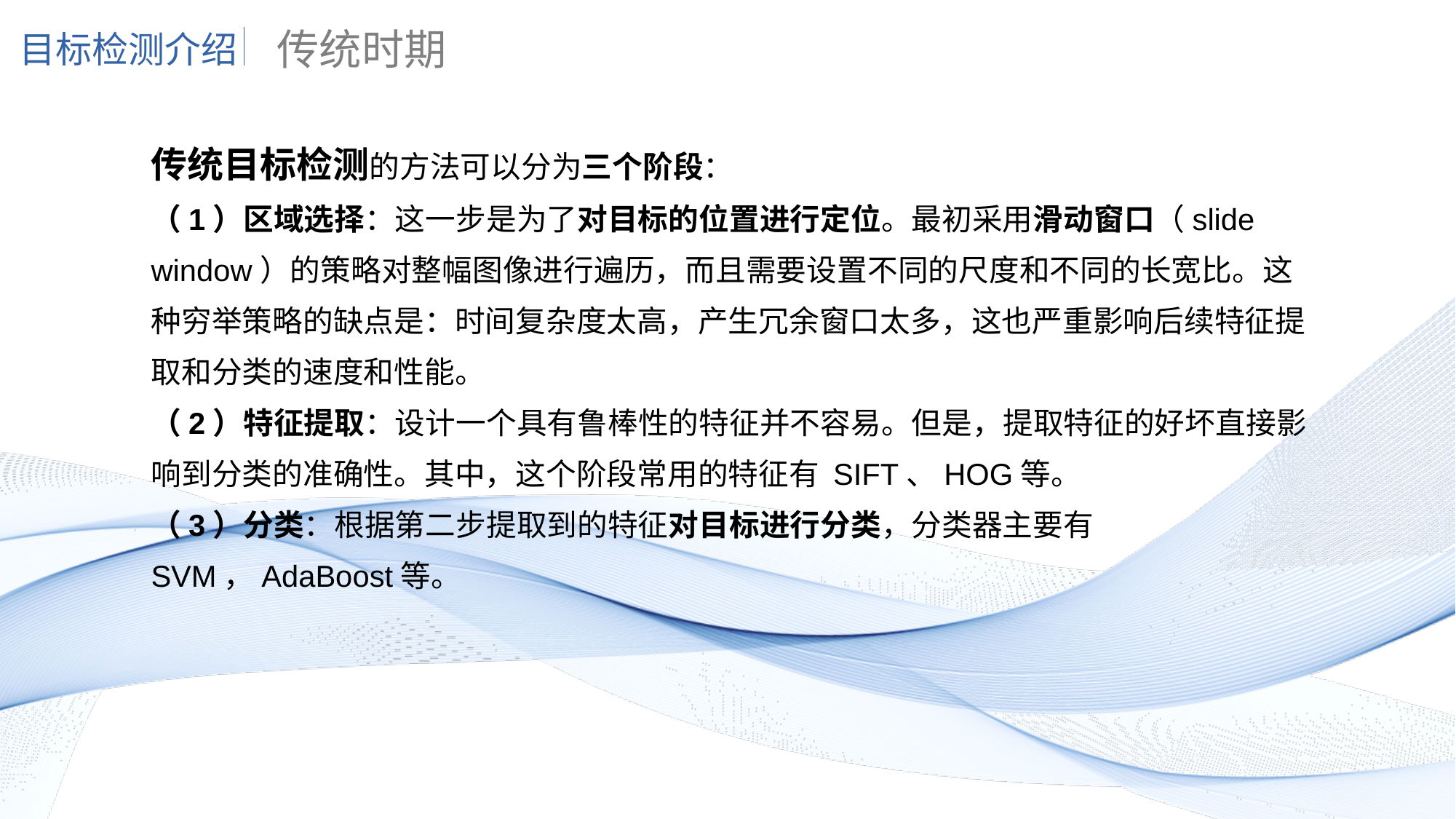

传统时期
目标检测介绍
传统目标检测的方法可以分为三个阶段：
（1）区域选择：这一步是为了对目标的位置进行定位。最初采用滑动窗口（slide window）的策略对整幅图像进行遍历，而且需要设置不同的尺度和不同的长宽比。这种穷举策略的缺点是：时间复杂度太高，产生冗余窗口太多，这也严重影响后续特征提取和分类的速度和性能。
（2）特征提取：设计一个具有鲁棒性的特征并不容易。但是，提取特征的好坏直接影响到分类的准确性。其中，这个阶段常用的特征有 SIFT、HOG等。
（3）分类：根据第二步提取到的特征对目标进行分类，分类器主要有 SVM，AdaBoost等。